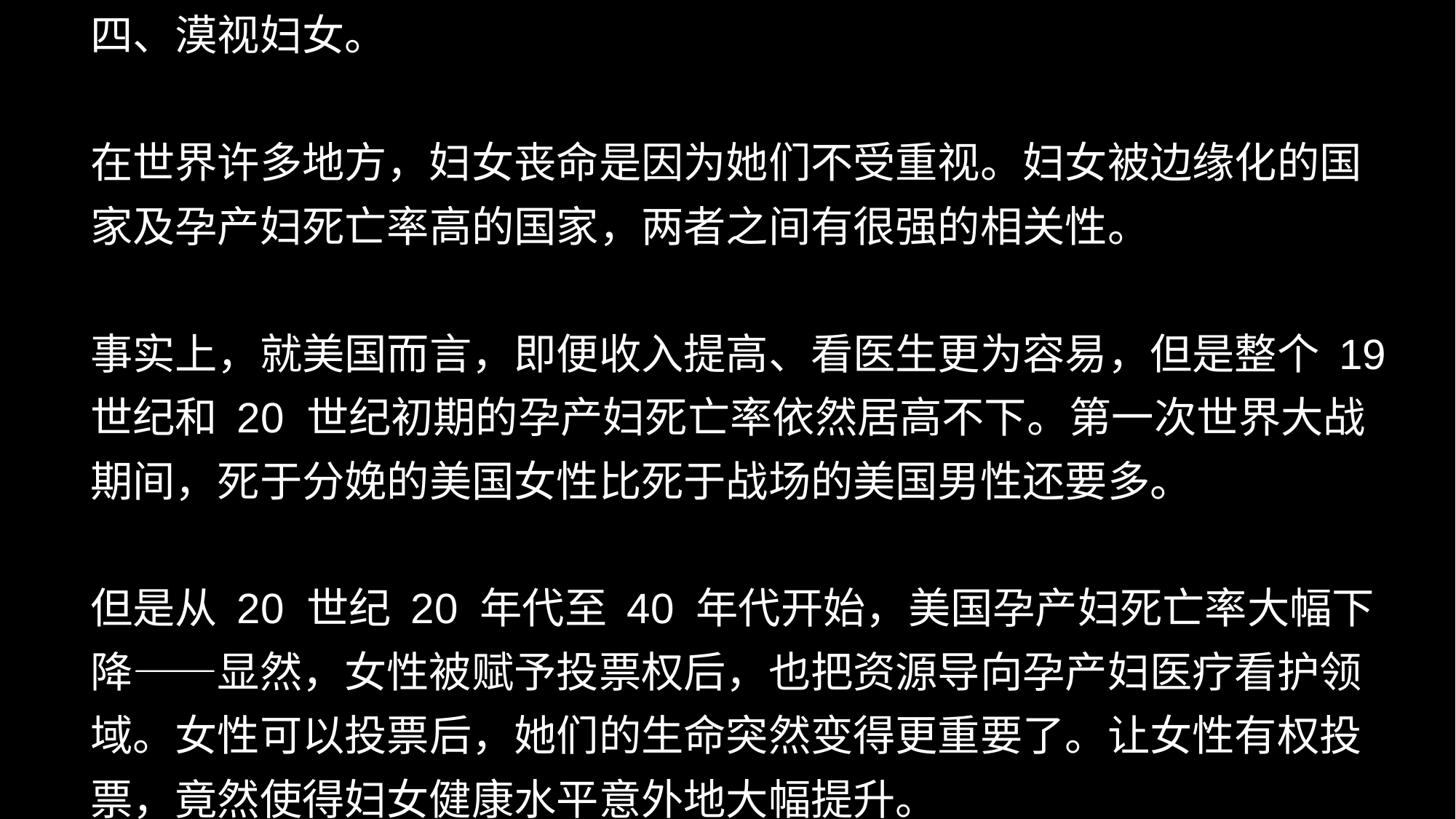

#
四、漠视妇女。

在世界许多地方，妇女丧命是因为她们不受重视。妇女被边缘化的国家及孕产妇死亡率高的国家，两者之间有很强的相关性。

事实上，就美国而言，即便收入提高、看医生更为容易，但是整个 19 世纪和 20 世纪初期的孕产妇死亡率依然居高不下。第一次世界大战期间，死于分娩的美国女性比死于战场的美国男性还要多。

但是从 20 世纪 20 年代至 40 年代开始，美国孕产妇死亡率大幅下降——显然，女性被赋予投票权后，也把资源导向孕产妇医疗看护领域。女性可以投票后，她们的生命突然变得更重要了。让女性有权投票，竟然使得妇女健康水平意外地大幅提升。